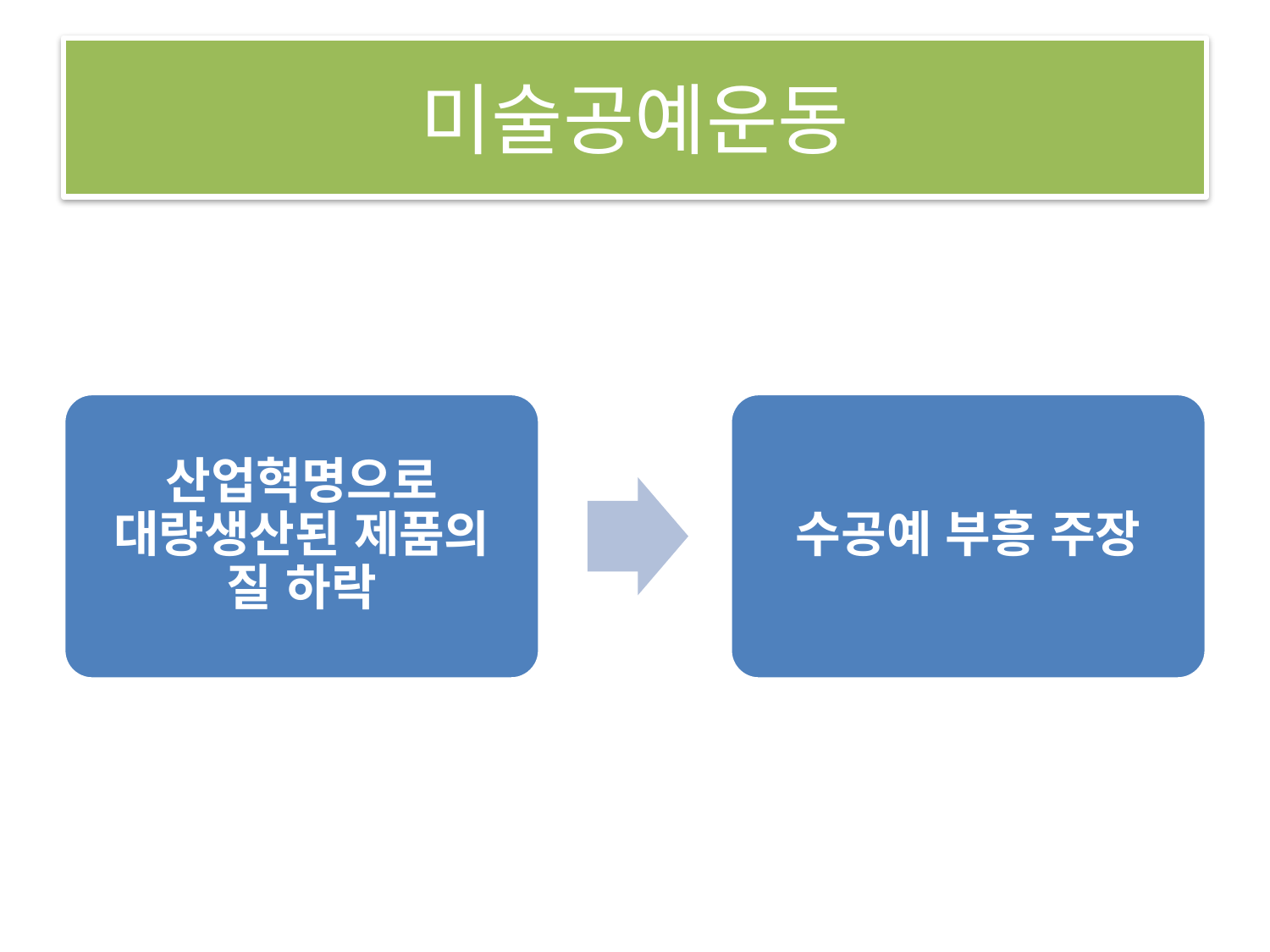

# 미술공예운동
산업혁명으로 대량생산된 제품의 질 하락

수공예 부흥 주장